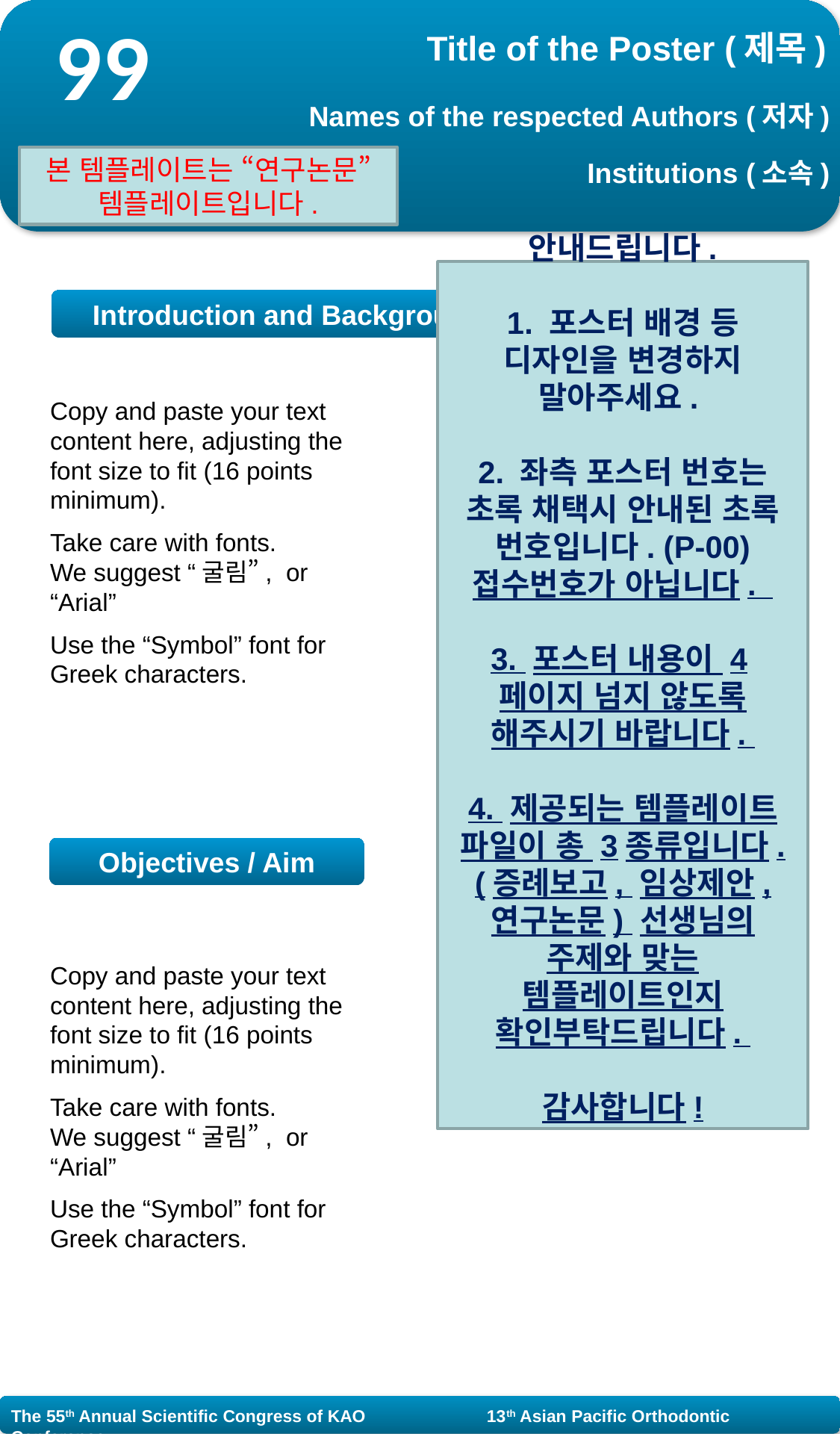

99
Title of the Poster (제목)
Names of the respected Authors (저자)
본 템플레이트는 “연구논문” 템플레이트입니다.
Institutions (소속)
안내드립니다.

1. 포스터 배경 등 디자인을 변경하지 말아주세요.

2. 좌측 포스터 번호는 초록 채택시 안내된 초록 번호입니다. (P-00) 접수번호가 아닙니다.

3. 포스터 내용이 4페이지 넘지 않도록 해주시기 바랍니다.

4. 제공되는 템플레이트 파일이 총 3종류입니다. (증례보고, 임상제안, 연구논문) 선생님의 주제와 맞는 템플레이트인지 확인부탁드립니다.

감사합니다!

Introduction and Background
Copy and paste your text content here, adjusting the font size to fit (16 points minimum).
Take care with fonts.
We suggest “굴림”,  or “Arial”
Use the “Symbol” font for Greek characters.
Objectives / Aim
Copy and paste your text content here, adjusting the font size to fit (16 points minimum).
Take care with fonts.
We suggest “굴림”,  or “Arial”
Use the “Symbol” font for Greek characters.

The 55th Annual Scientific Congress of KAO                         13th Asian Pacific Orthodontic Conference